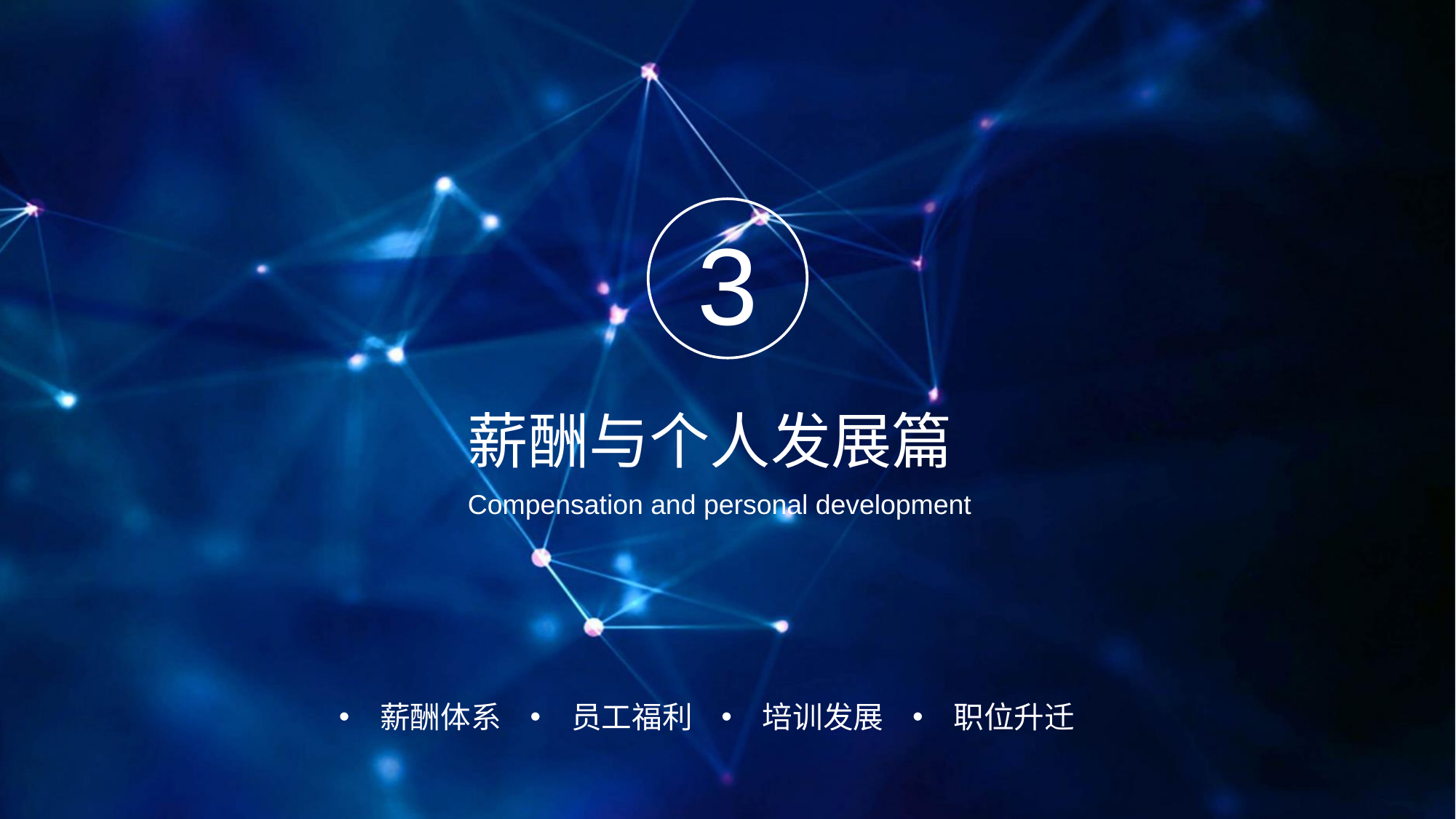

3
薪酬与个人发展篇
Compensation and personal development
薪酬体系
员工福利
培训发展
职位升迁